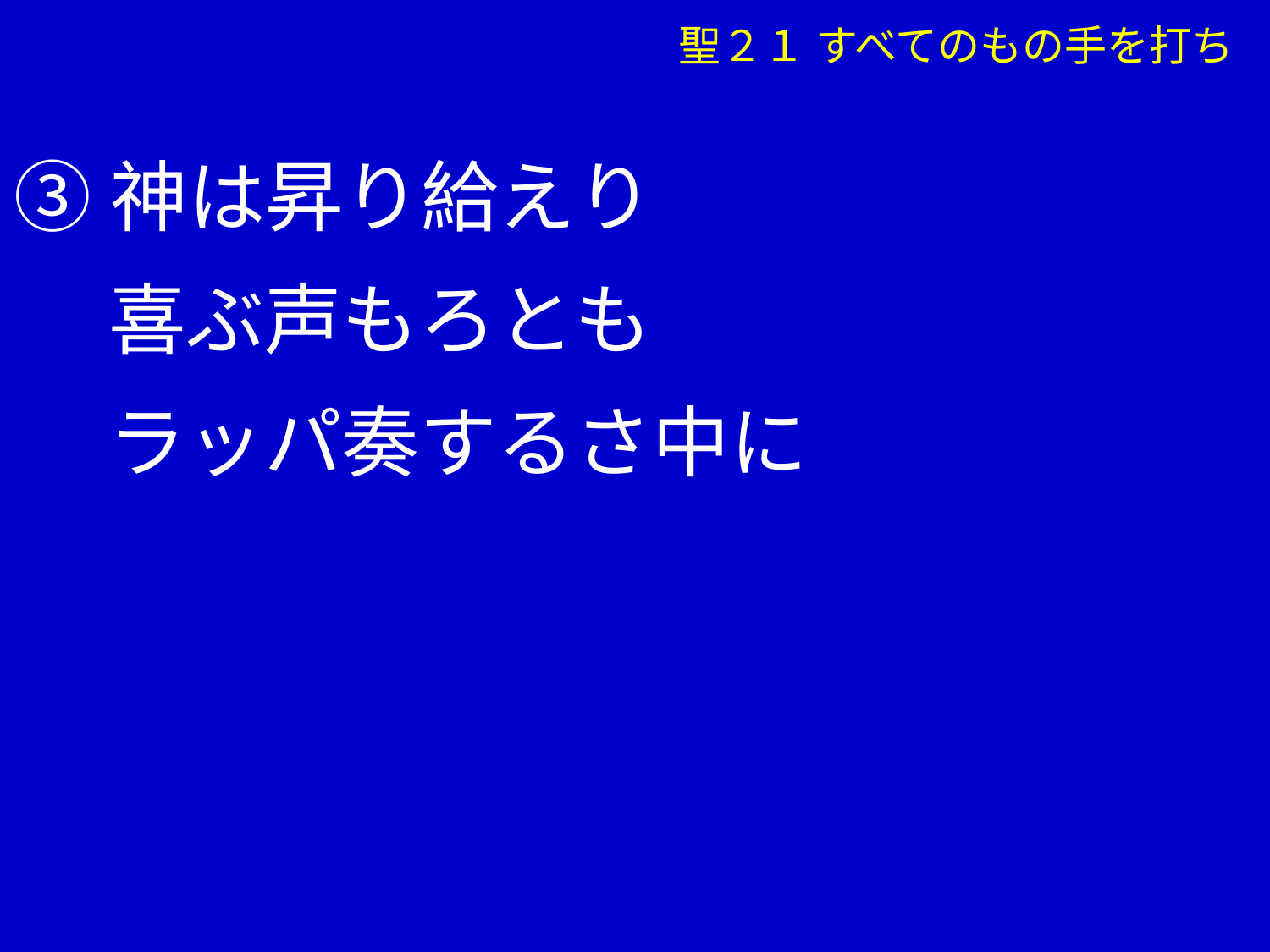

聖２１ すべてのもの手を打ち
③神は昇り給えり
　 喜ぶ声もろとも
　 ラッパ奏するさ中に